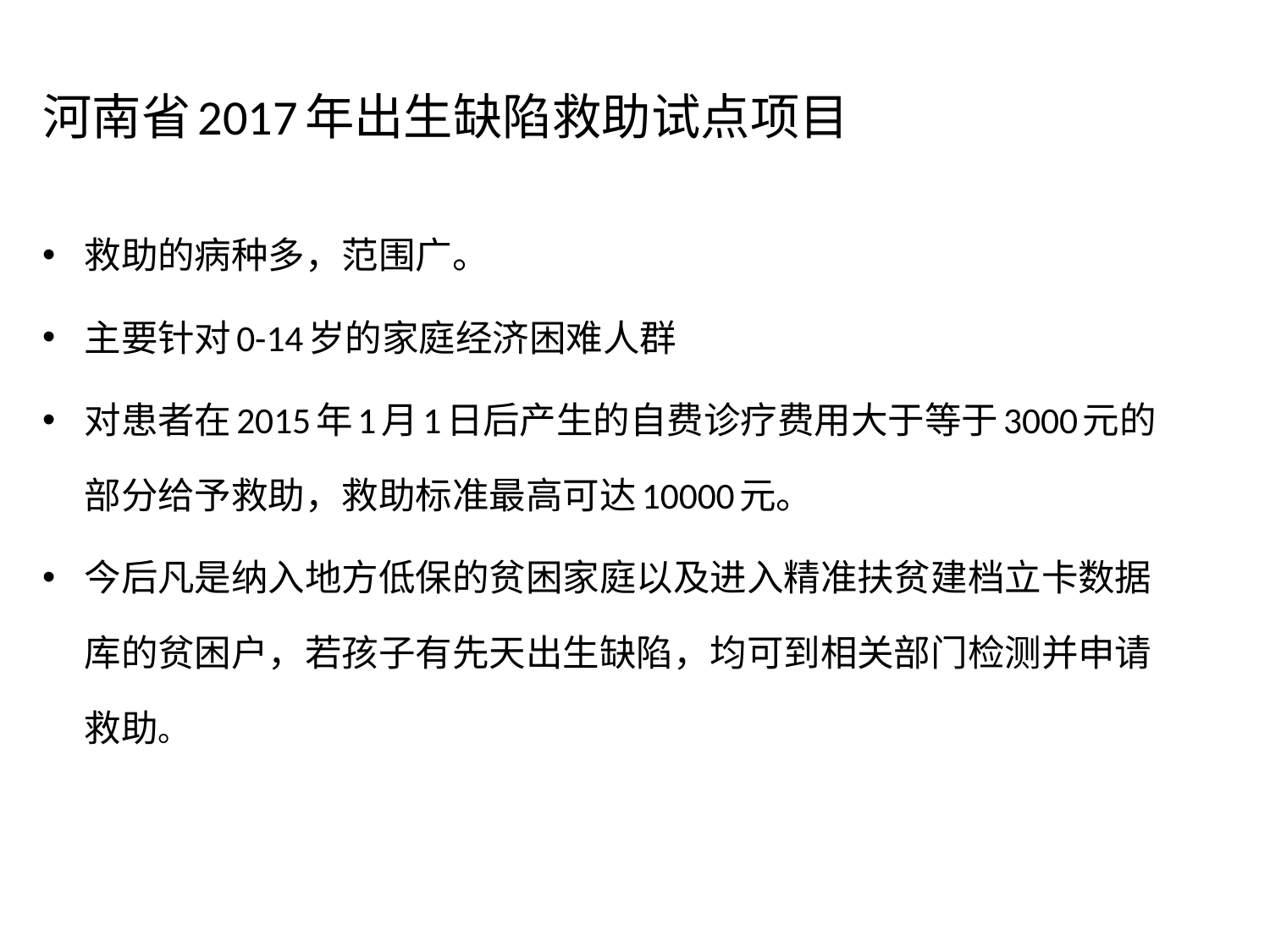

#
河南省2017年出生缺陷救助试点项目

救助的病种多，范围广。
主要针对0-14岁的家庭经济困难人群
对患者在2015年1月1日后产生的自费诊疗费用大于等于3000元的部分给予救助，救助标准最高可达10000元。
今后凡是纳入地方低保的贫困家庭以及进入精准扶贫建档立卡数据库的贫困户，若孩子有先天出生缺陷，均可到相关部门检测并申请救助。